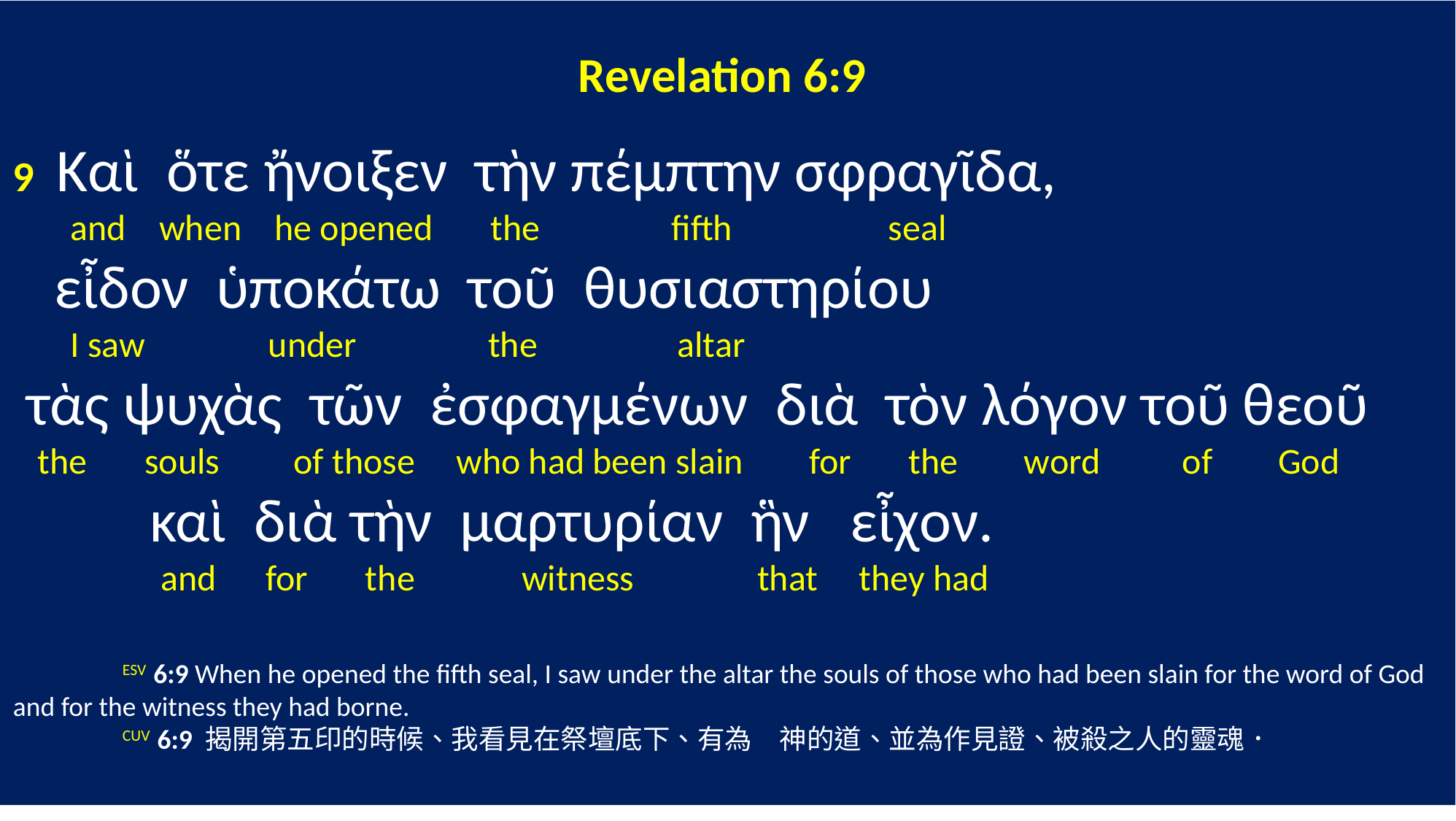

Revelation 6:9

9  Καὶ  ὅτε ἤνοιξεν  τὴν πέμπτην σφραγῖδα,
       and    when    he opened       the                fifth                   seal
   εἶδον  ὑποκάτω  τοῦ  θυσιαστηρίου
       I saw               under                the                 altar
 τὰς ψυχὰς  τῶν  ἐσφαγμένων  διὰ  τὸν λόγον τοῦ θεοῦ
   the       souls         of those     who had been slain        for       the        word          of        God
          καὶ  διὰ τὴν  μαρτυρίαν  ἣν   εἶχον.
                  and      for       the             witness               that     they had

	ESV  6:9 When he opened the fifth seal, I saw under the altar the souls of those who had been slain for the word of God and for the witness they had borne.
	CUV  6:9 揭開第五印的時候、我看見在祭壇底下、有為　神的道、並為作見證、被殺之人的靈魂．